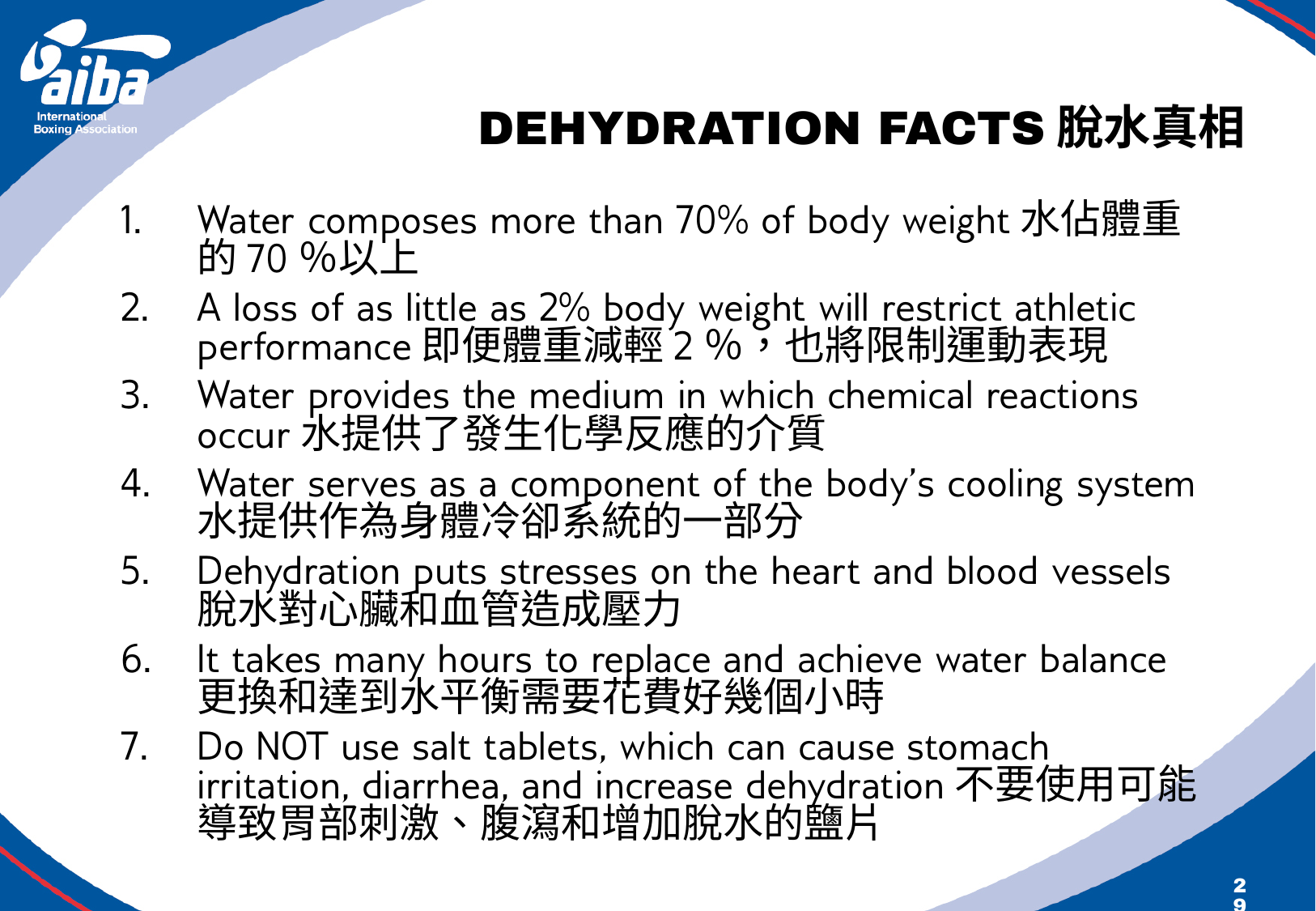

# DEHYDRATION FACTS脫水真相
Water composes more than 70% of body weight水佔體重的70％以上
A loss of as little as 2% body weight will restrict athletic performance即便體重減輕2％，也將限制運動表現
Water provides the medium in which chemical reactions occur水提供了發生化學反應的介質
Water serves as a component of the body’s cooling system水提供作為身體冷卻系統的一部分
Dehydration puts stresses on the heart and blood vessels脫水對心臟和血管造成壓力
It takes many hours to replace and achieve water balance更換和達到水平衡需要花費好幾個小時
Do NOT use salt tablets, which can cause stomach irritation, diarrhea, and increase dehydration不要使用可能導致胃部刺激、腹瀉和增加脫水的鹽片
297